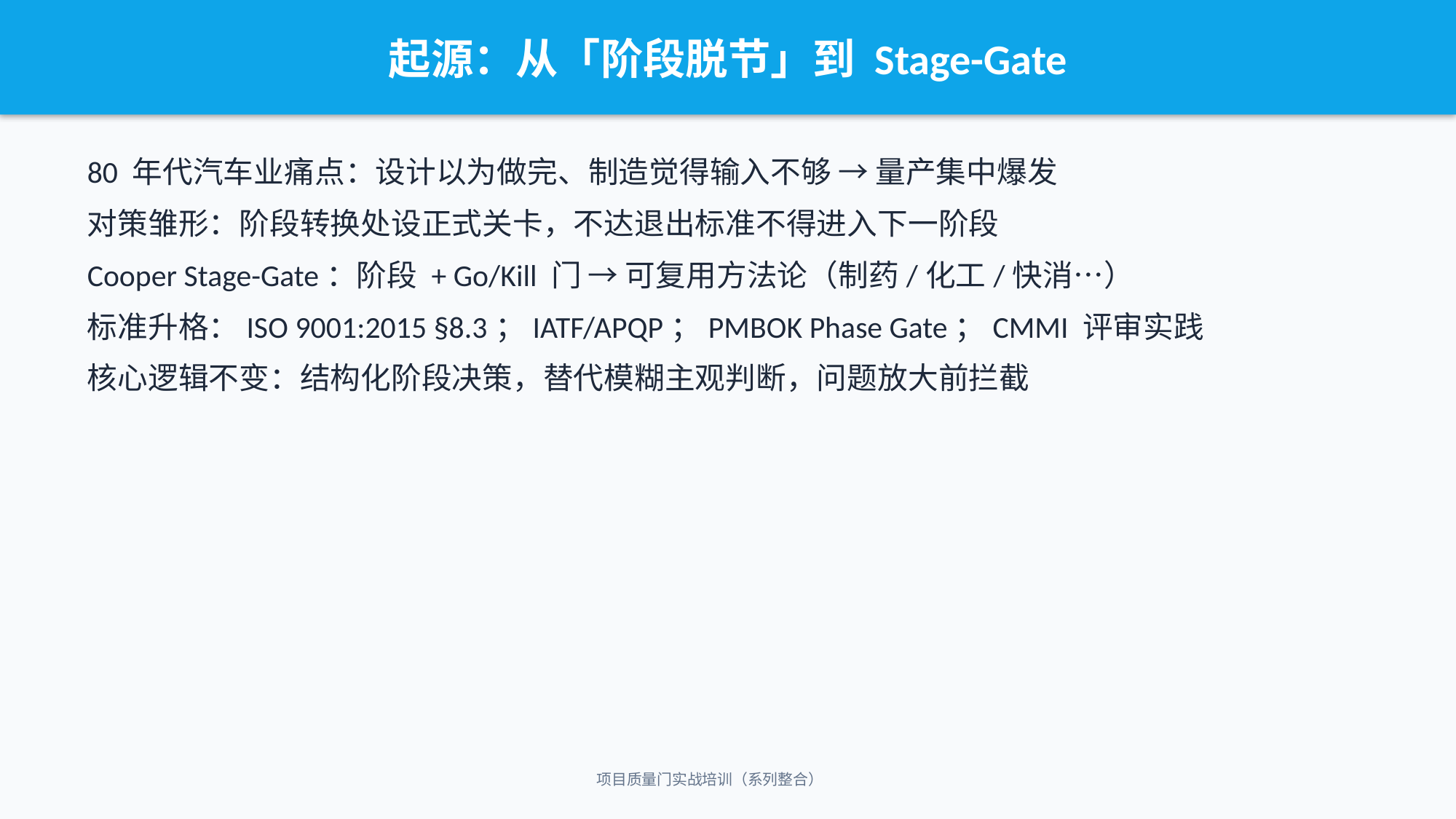

起源：从「阶段脱节」到 Stage-Gate
80 年代汽车业痛点：设计以为做完、制造觉得输入不够 → 量产集中爆发
对策雏形：阶段转换处设正式关卡，不达退出标准不得进入下一阶段
Cooper Stage-Gate：阶段 + Go/Kill 门 → 可复用方法论（制药/化工/快消…）
标准升格：ISO 9001:2015 §8.3；IATF/APQP；PMBOK Phase Gate；CMMI 评审实践
核心逻辑不变：结构化阶段决策，替代模糊主观判断，问题放大前拦截
项目质量门实战培训（系列整合）